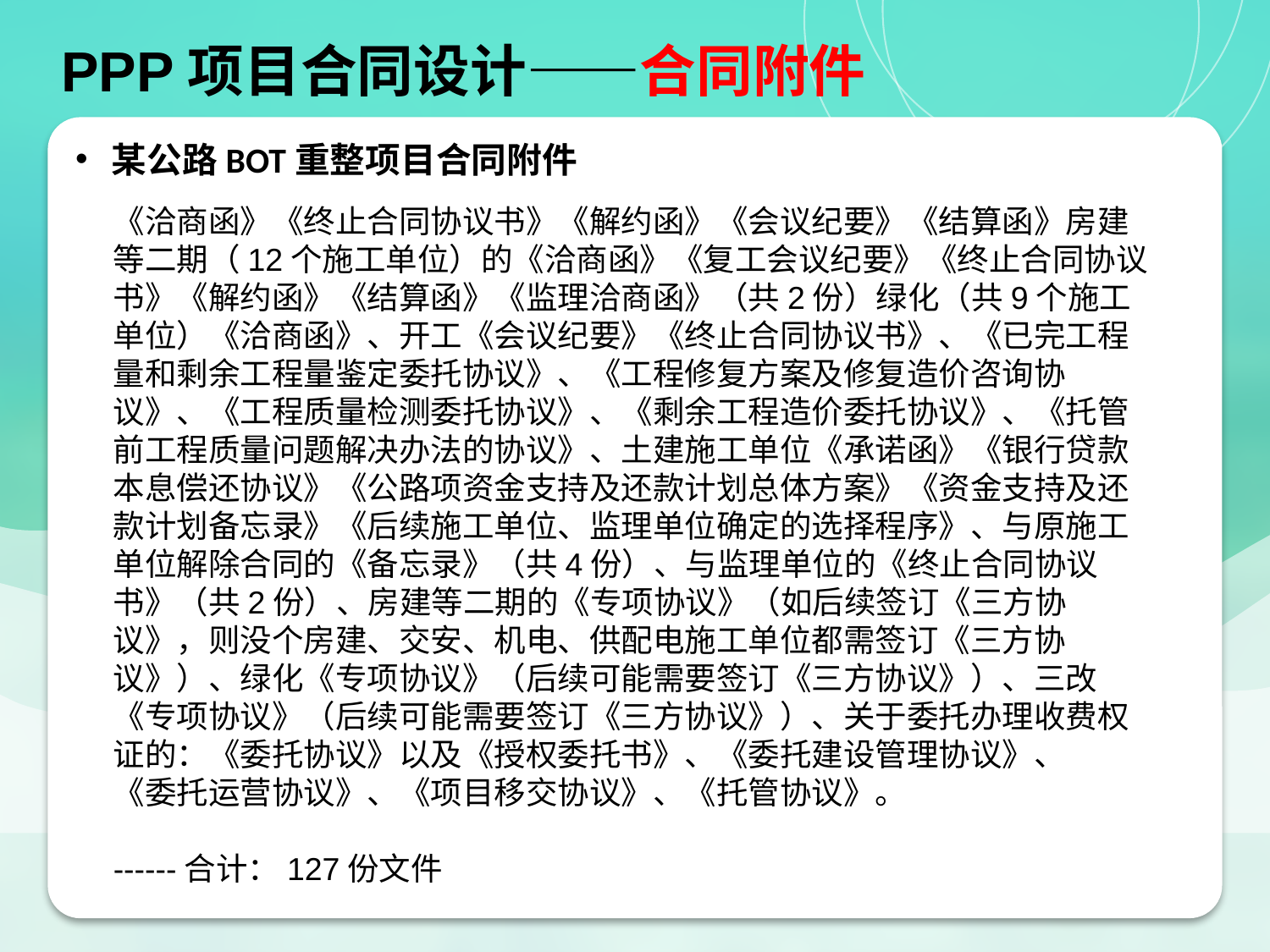

PPP项目合同设计——合同附件
【小结】PPP项目核心法律关系：项目合同
某公路BOT重整项目合同附件
《洽商函》《终止合同协议书》《解约函》《会议纪要》《结算函》房建等二期（12个施工单位）的《洽商函》《复工会议纪要》《终止合同协议书》《解约函》《结算函》《监理洽商函》（共2份）绿化（共9个施工单位）《洽商函》、开工《会议纪要》《终止合同协议书》、《已完工程量和剩余工程量鉴定委托协议》、《工程修复方案及修复造价咨询协议》、《工程质量检测委托协议》、《剩余工程造价委托协议》、《托管前工程质量问题解决办法的协议》、土建施工单位《承诺函》《银行贷款本息偿还协议》《公路项资金支持及还款计划总体方案》《资金支持及还款计划备忘录》《后续施工单位、监理单位确定的选择程序》、与原施工单位解除合同的《备忘录》（共4份）、与监理单位的《终止合同协议书》（共2份）、房建等二期的《专项协议》（如后续签订《三方协议》，则没个房建、交安、机电、供配电施工单位都需签订《三方协议》）、绿化《专项协议》（后续可能需要签订《三方协议》）、三改《专项协议》（后续可能需要签订《三方协议》）、关于委托办理收费权证的：《委托协议》以及《授权委托书》、《委托建设管理协议》、
《委托运营协议》、《项目移交协议》、《托管协议》。

------合计：127份文件

105